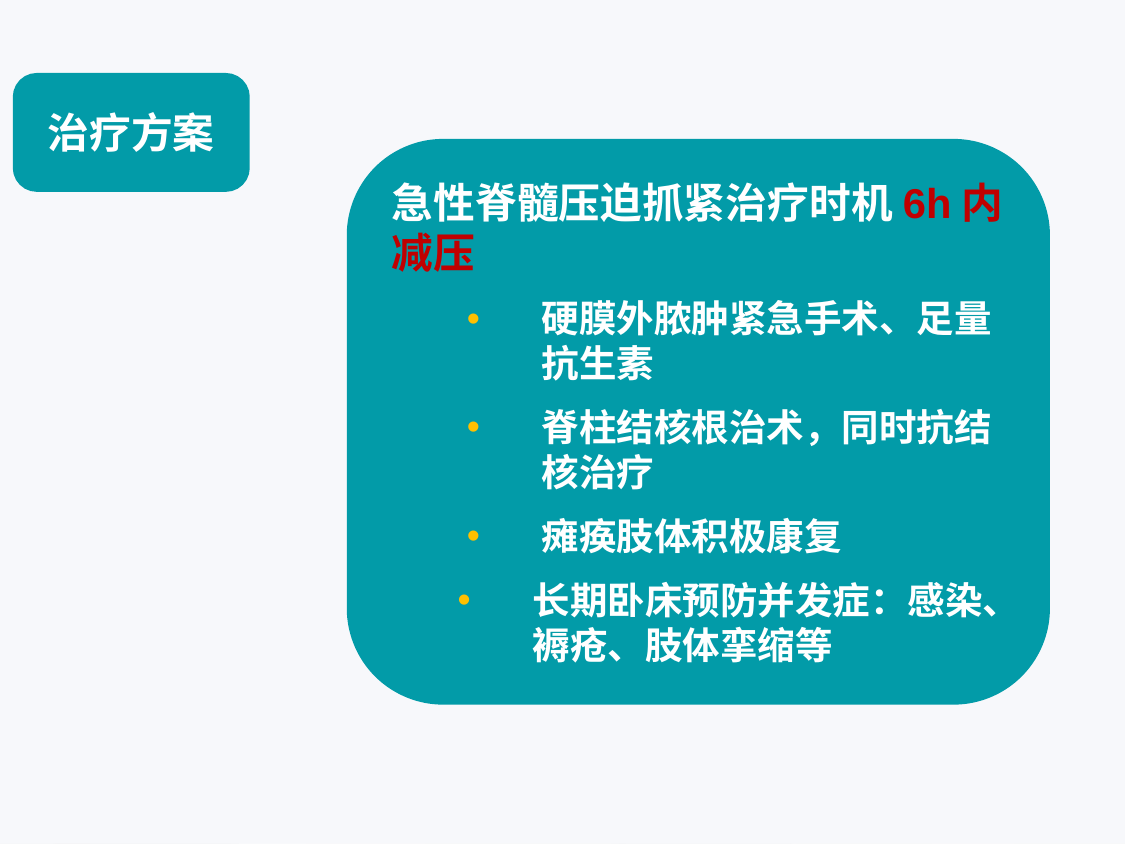

治疗方案
急性脊髓压迫抓紧治疗时机6h内减压
硬膜外脓肿紧急手术、足量抗生素
脊柱结核根治术，同时抗结核治疗
瘫痪肢体积极康复
长期卧床预防并发症：感染、褥疮、肢体挛缩等